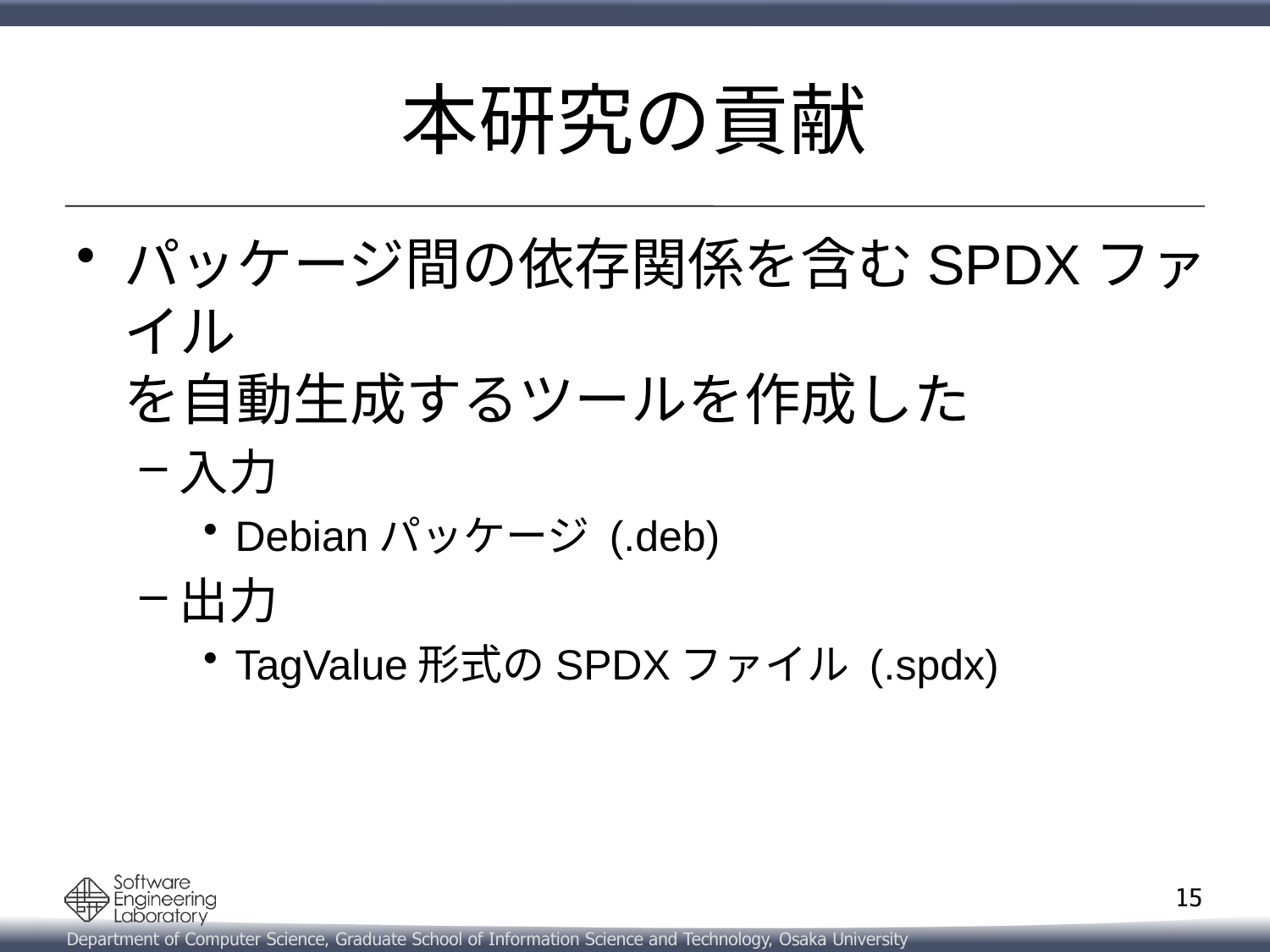

# 本研究の貢献
パッケージ間の依存関係を含むSPDXファイル
を自動生成するツールを作成した
入力
Debianパッケージ (.deb)
出力
TagValue形式のSPDXファイル (.spdx)

15